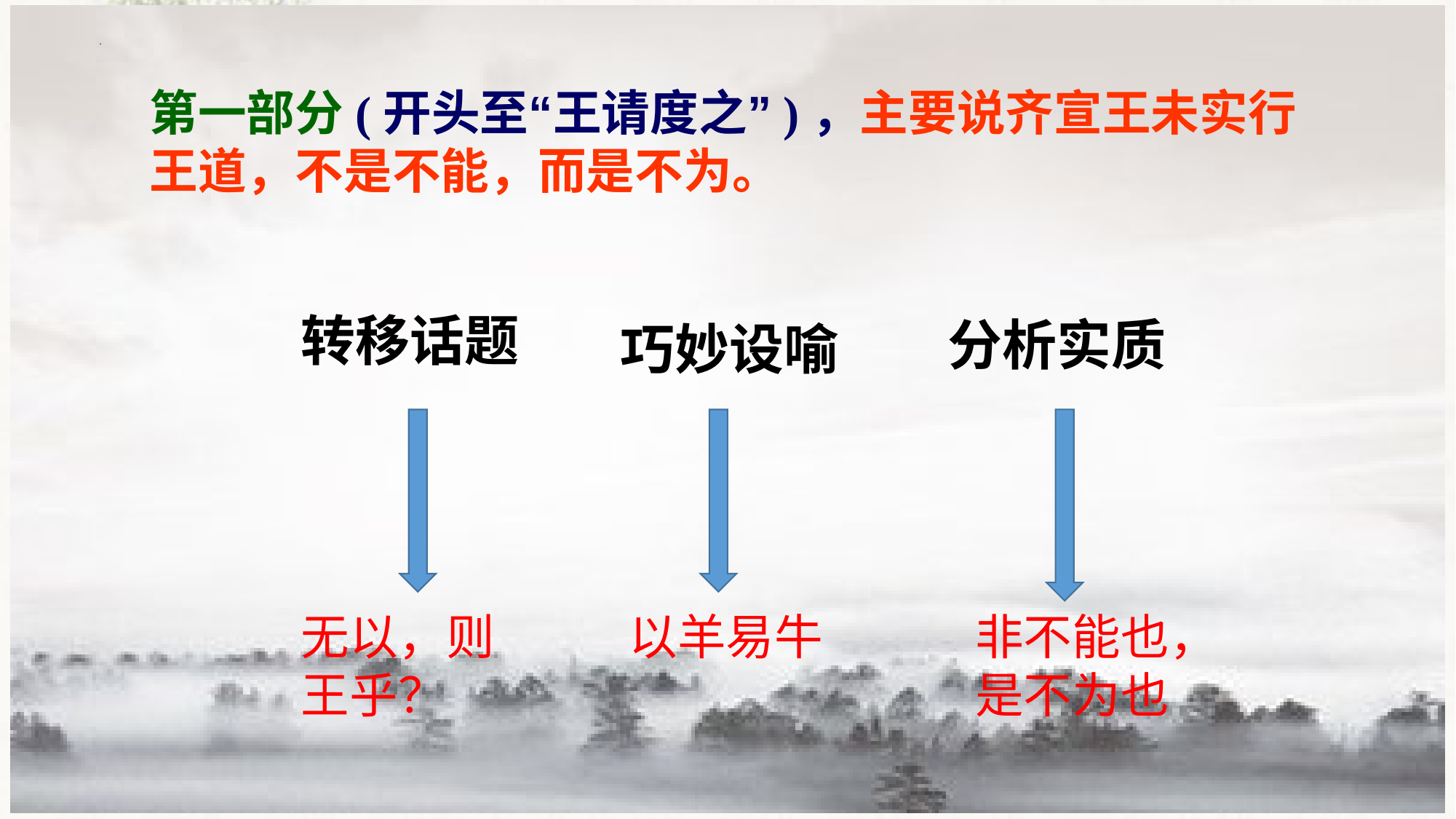

第一部分(开头至“王请度之”)，主要说齐宣王未实行王道，不是不能，而是不为。
转移话题
分析实质
巧妙设喻

以羊易牛
非不能也，是不为也
无以，则王乎？